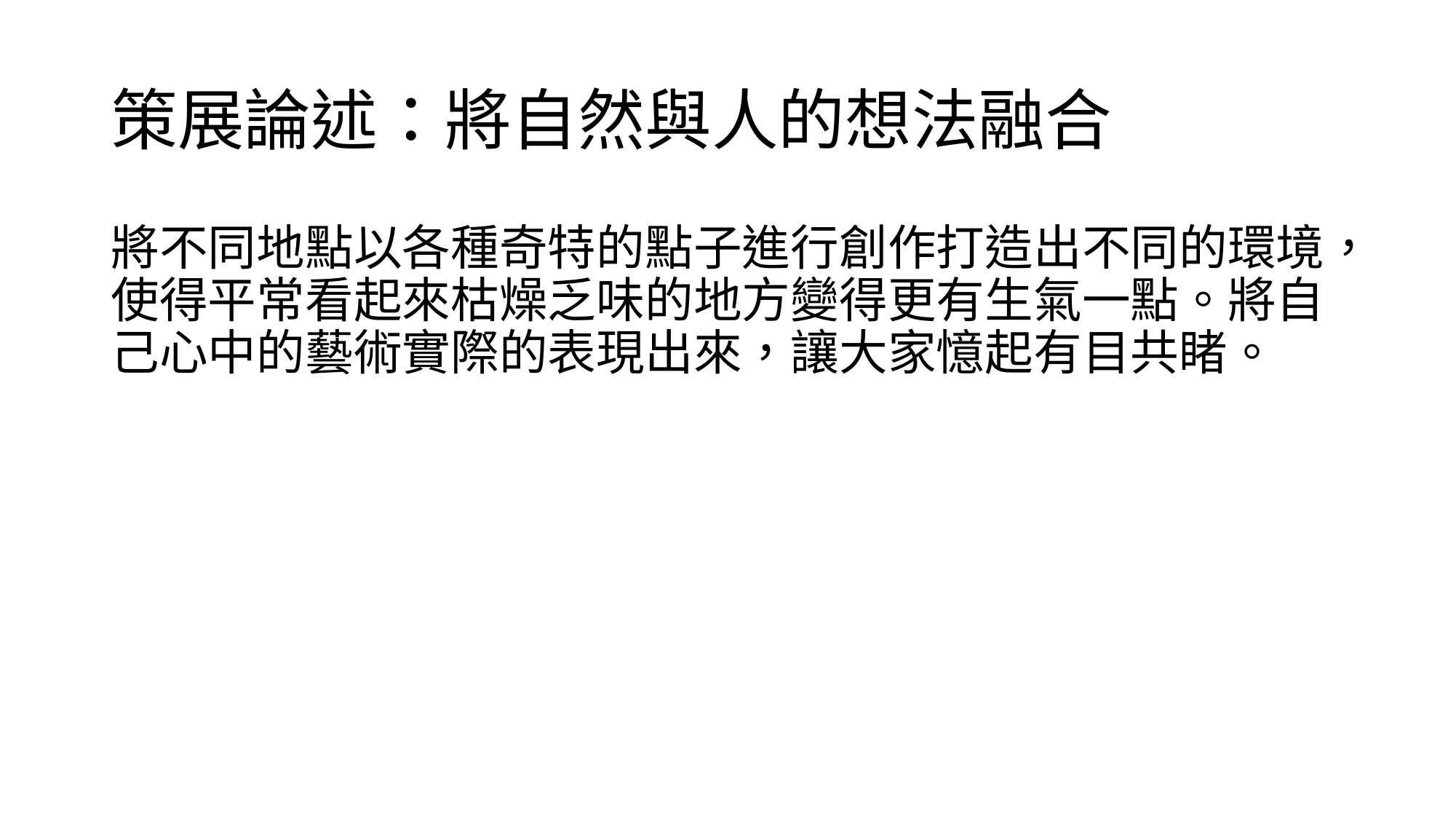

# 策展論述：將自然與人的想法融合
將不同地點以各種奇特的點子進行創作打造出不同的環境，使得平常看起來枯燥乏味的地方變得更有生氣一點。將自己心中的藝術實際的表現出來，讓大家憶起有目共睹。